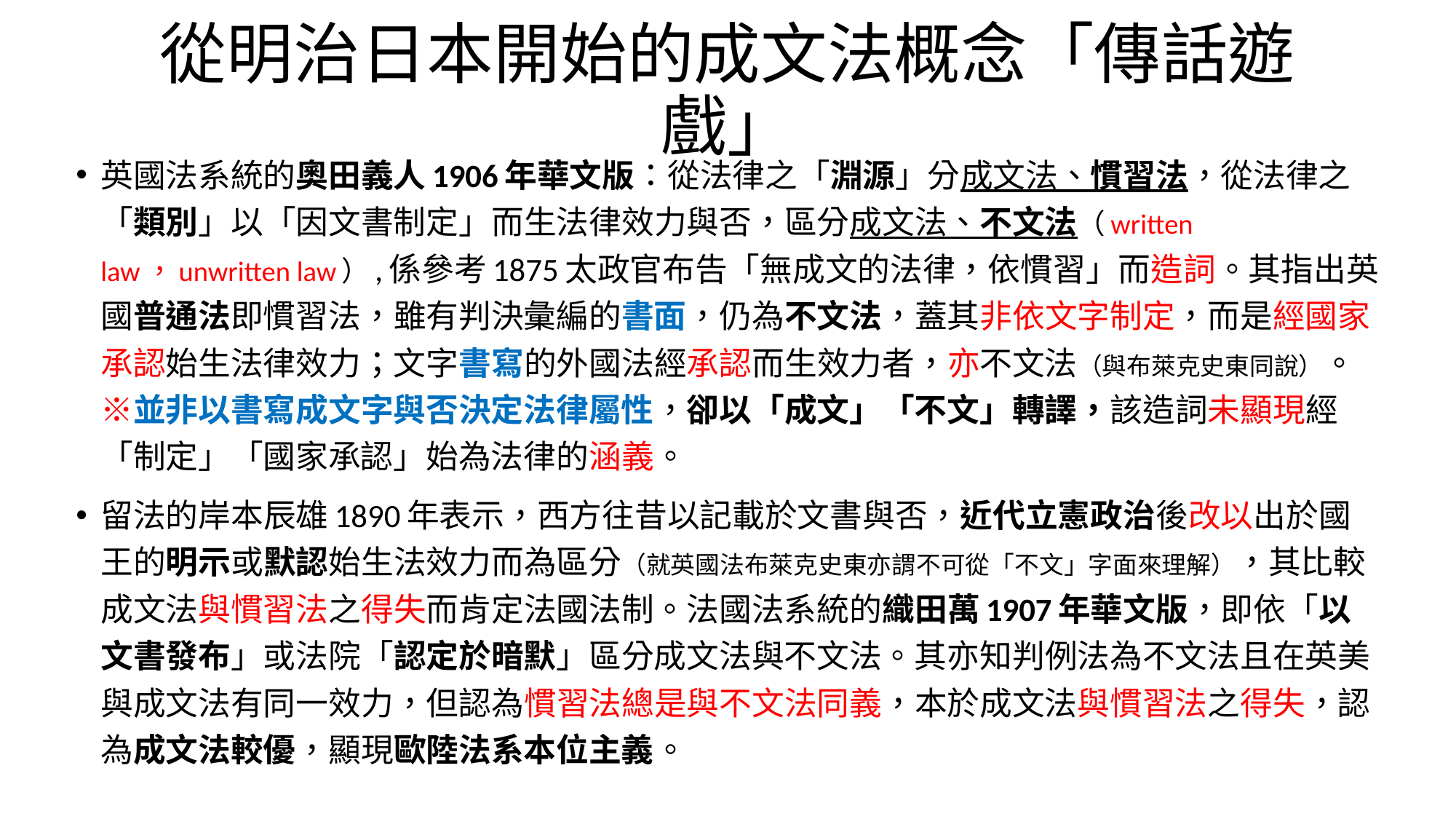

# 從明治日本開始的成文法概念「傳話遊戲」
英國法系統的奧田義人1906年華文版：從法律之「淵源」分成文法、慣習法，從法律之「類別」以「因文書制定」而生法律效力與否，區分成文法、不文法（written law，unwritten law）,係參考1875太政官布告「無成文的法律，依慣習」而造詞。其指出英國普通法即慣習法，雖有判決彙編的書面，仍為不文法，蓋其非依文字制定，而是經國家承認始生法律效力；文字書寫的外國法經承認而生效力者，亦不文法（與布萊克史東同說）。※並非以書寫成文字與否決定法律屬性，卻以「成文」「不文」轉譯，該造詞未顯現經「制定」「國家承認」始為法律的涵義。
留法的岸本辰雄1890年表示，西方往昔以記載於文書與否，近代立憲政治後改以出於國王的明示或默認始生法效力而為區分（就英國法布萊克史東亦謂不可從「不文」字面來理解），其比較成文法與慣習法之得失而肯定法國法制。法國法系統的織田萬1907年華文版，即依「以文書發布」或法院「認定於暗默」區分成文法與不文法。其亦知判例法為不文法且在英美與成文法有同一效力，但認為慣習法總是與不文法同義，本於成文法與慣習法之得失，認為成文法較優，顯現歐陸法系本位主義。